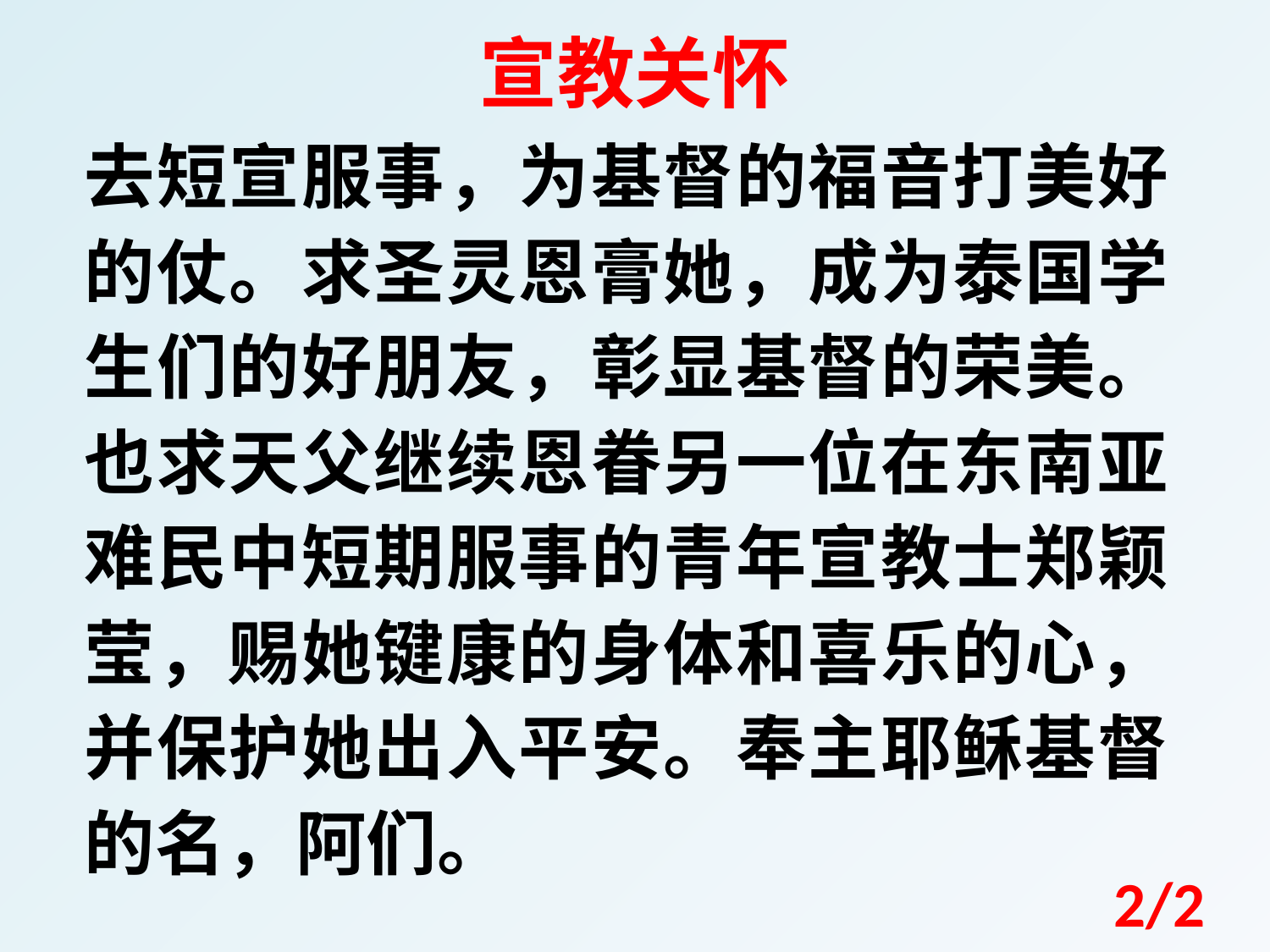

宣教关怀
去短宣服事，为基督的福音打美好的仗。求圣灵恩膏她，成为泰国学生们的好朋友，彰显基督的荣美。也求天父继续恩眷另一位在东南亚难民中短期服事的青年宣教士郑颖莹，赐她键康的身体和喜乐的心，并保护她出入平安。奉主耶稣基督的名，阿们。
2/2